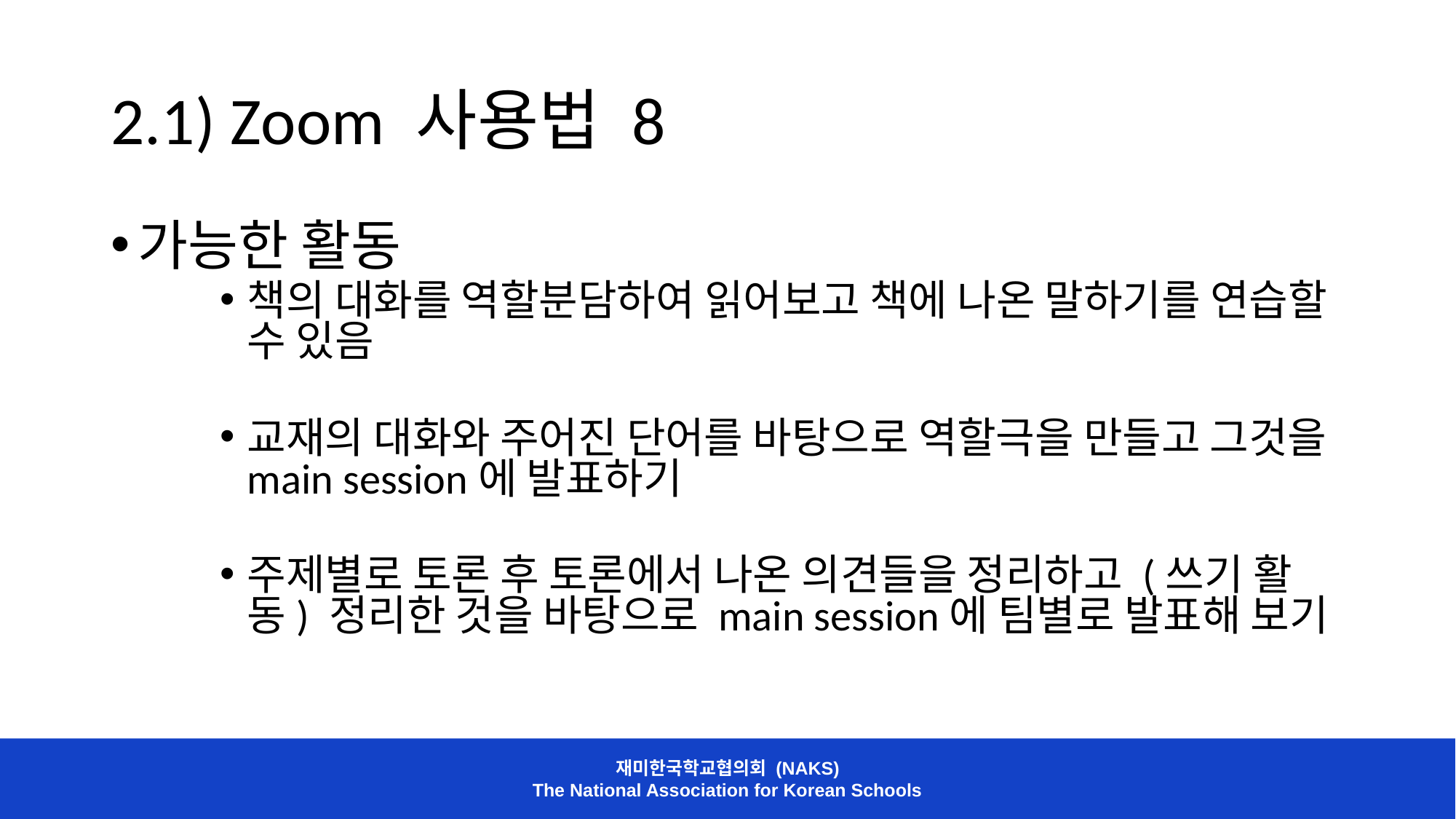

# 2.1) Zoom 사용법 8
가능한 활동
책의 대화를 역할분담하여 읽어보고 책에 나온 말하기를 연습할 수 있음

교재의 대화와 주어진 단어를 바탕으로 역할극을 만들고 그것을 main session에 발표하기

주제별로 토론 후 토론에서 나온 의견들을 정리하고 (쓰기 활동) 정리한 것을 바탕으로 main session에 팀별로 발표해 보기

재미한국학교협의회 (NAKS)
The National Association for Korean Schools